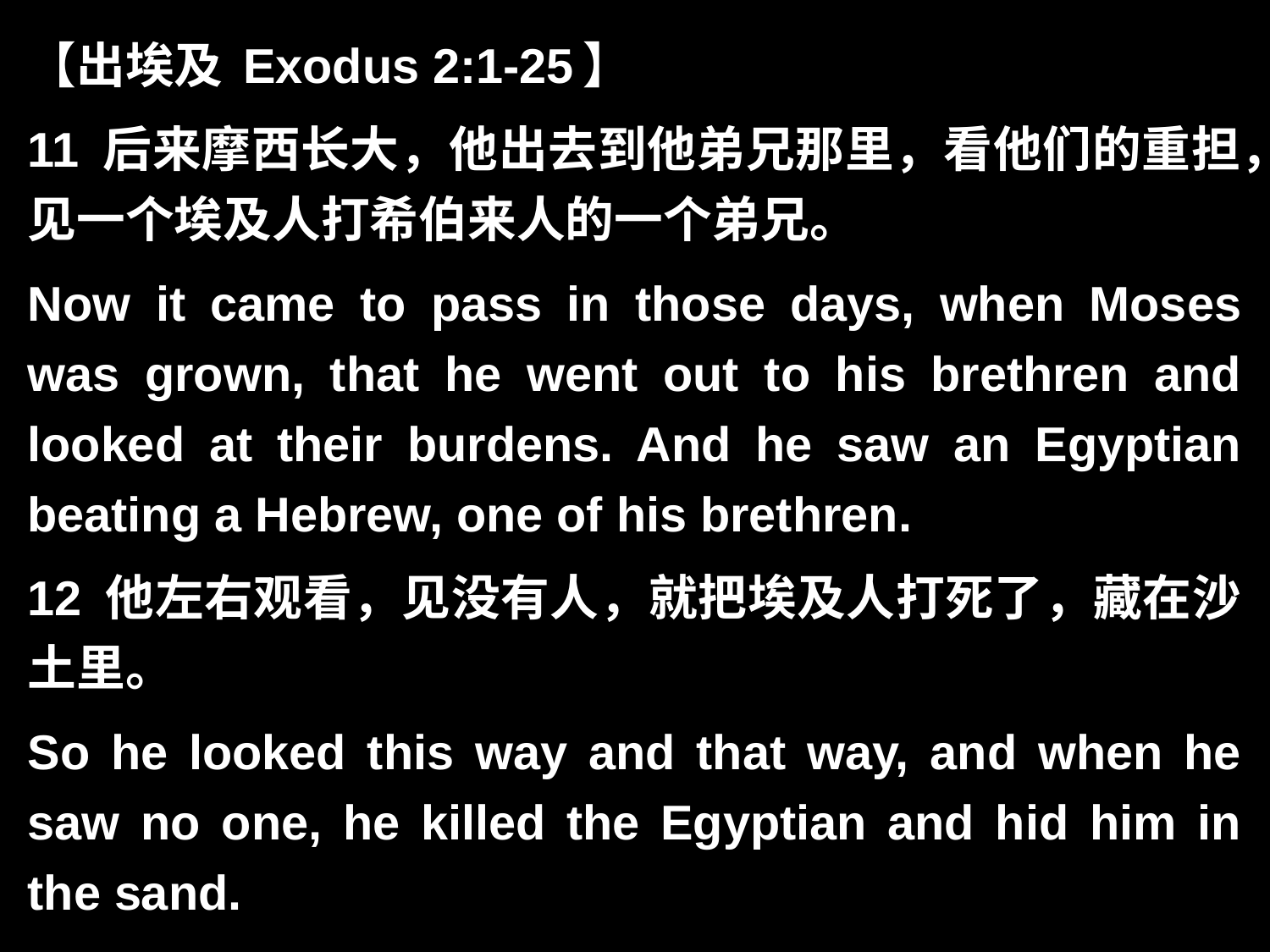

【出埃及 Exodus 2:1-25】
11 后来摩西长大，他出去到他弟兄那里，看他们的重担，见一个埃及人打希伯来人的一个弟兄。
Now it came to pass in those days, when Moses was grown, that he went out to his brethren and looked at their burdens. And he saw an Egyptian beating a Hebrew, one of his brethren.
12 他左右观看，见没有人，就把埃及人打死了，藏在沙土里。
So he looked this way and that way, and when he saw no one, he killed the Egyptian and hid him in the sand.